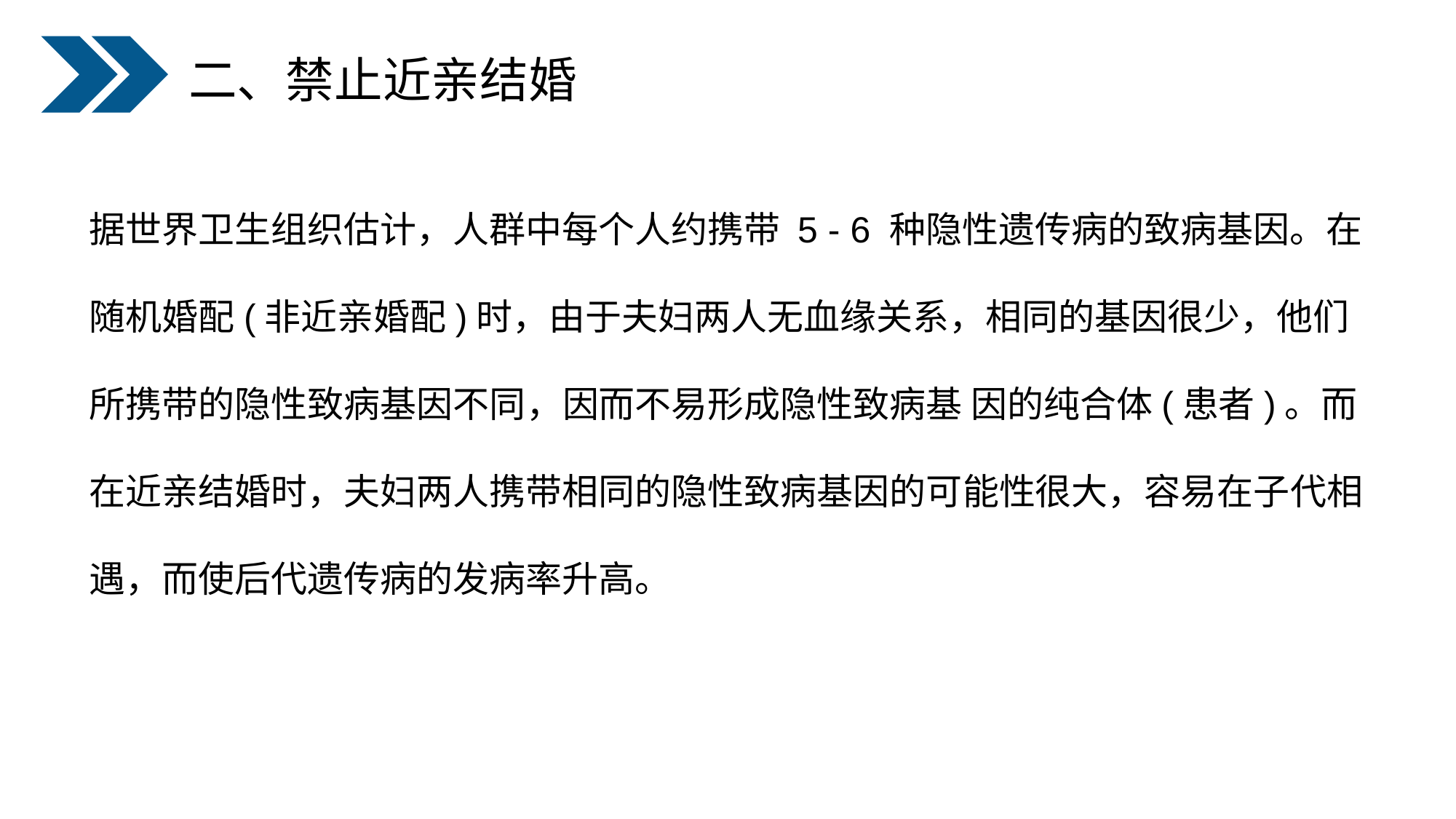

二、禁止近亲结婚
据世界卫生组织估计，人群中每个人约携带 5 - 6 种隐性遗传病的致病基因。在随机婚配(非近亲婚配)时，由于夫妇两人无血缘关系，相同的基因很少，他们所携带的隐性致病基因不同，因而不易形成隐性致病基 因的纯合体(患者)。而在近亲结婚时，夫妇两人携带相同的隐性致病基因的可能性很大，容易在子代相遇，而使后代遗传病的发病率升高。